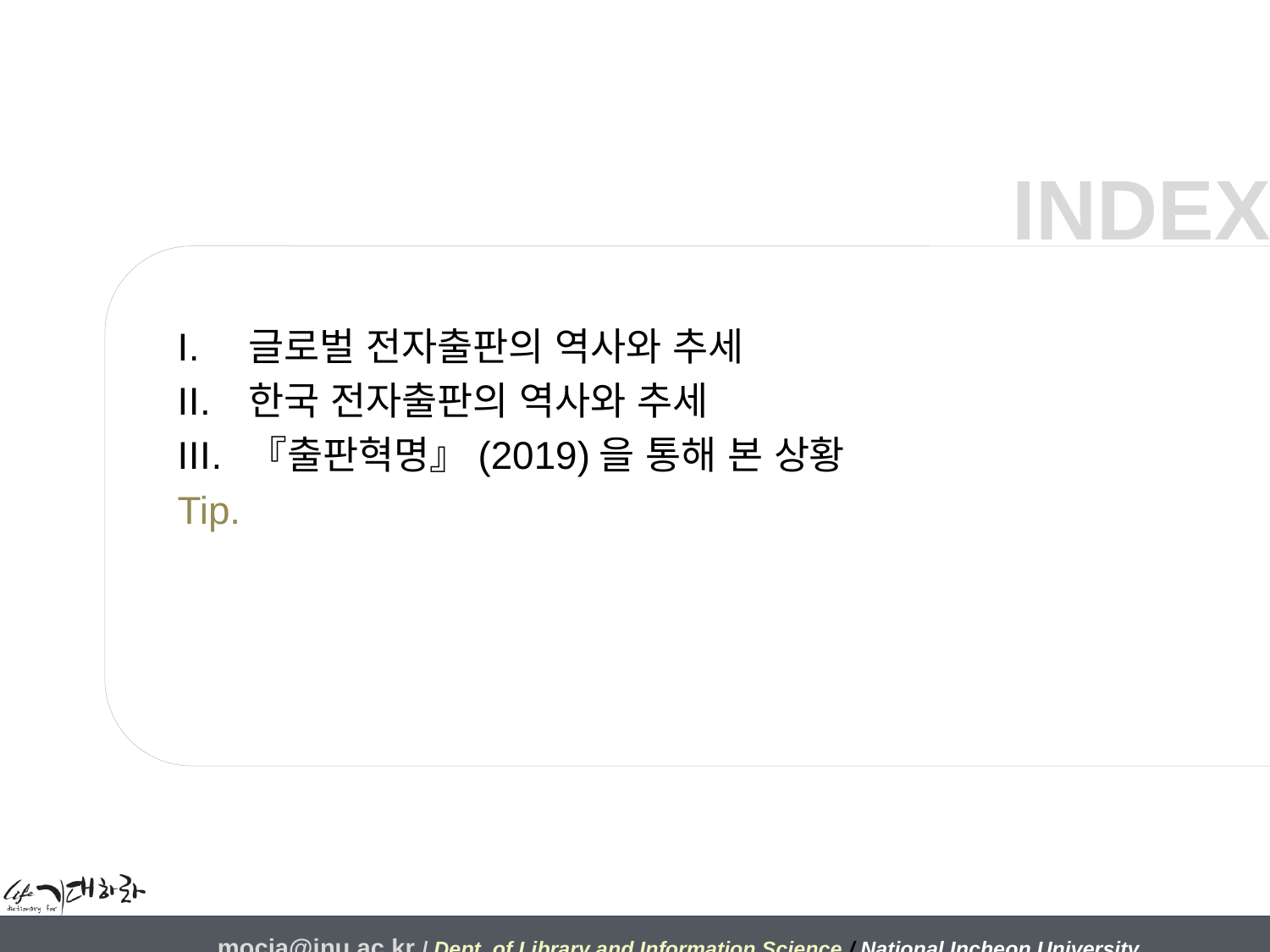

글로벌 전자출판의 역사와 추세
한국 전자출판의 역사와 추세
『출판혁명』(2019)을 통해 본 상황
Tip.

mocja@inu.ac.kr / Dept. of Library and Information Science / National Incheon University